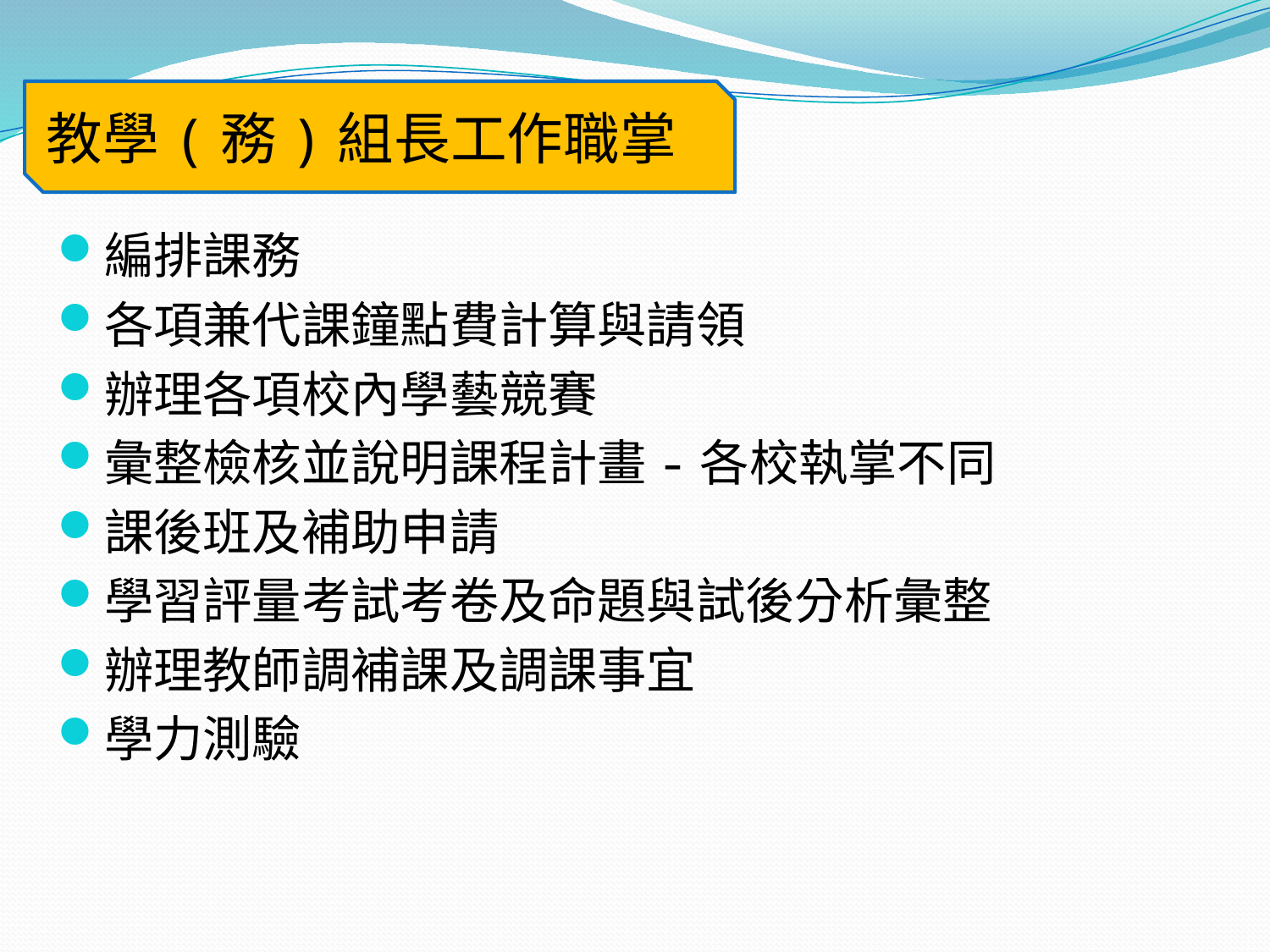

教學(務)組長工作職掌

編排課務
各項兼代課鐘點費計算與請領
辦理各項校內學藝競賽
彙整檢核並說明課程計畫-各校執掌不同
課後班及補助申請
學習評量考試考卷及命題與試後分析彙整
辦理教師調補課及調課事宜
學力測驗